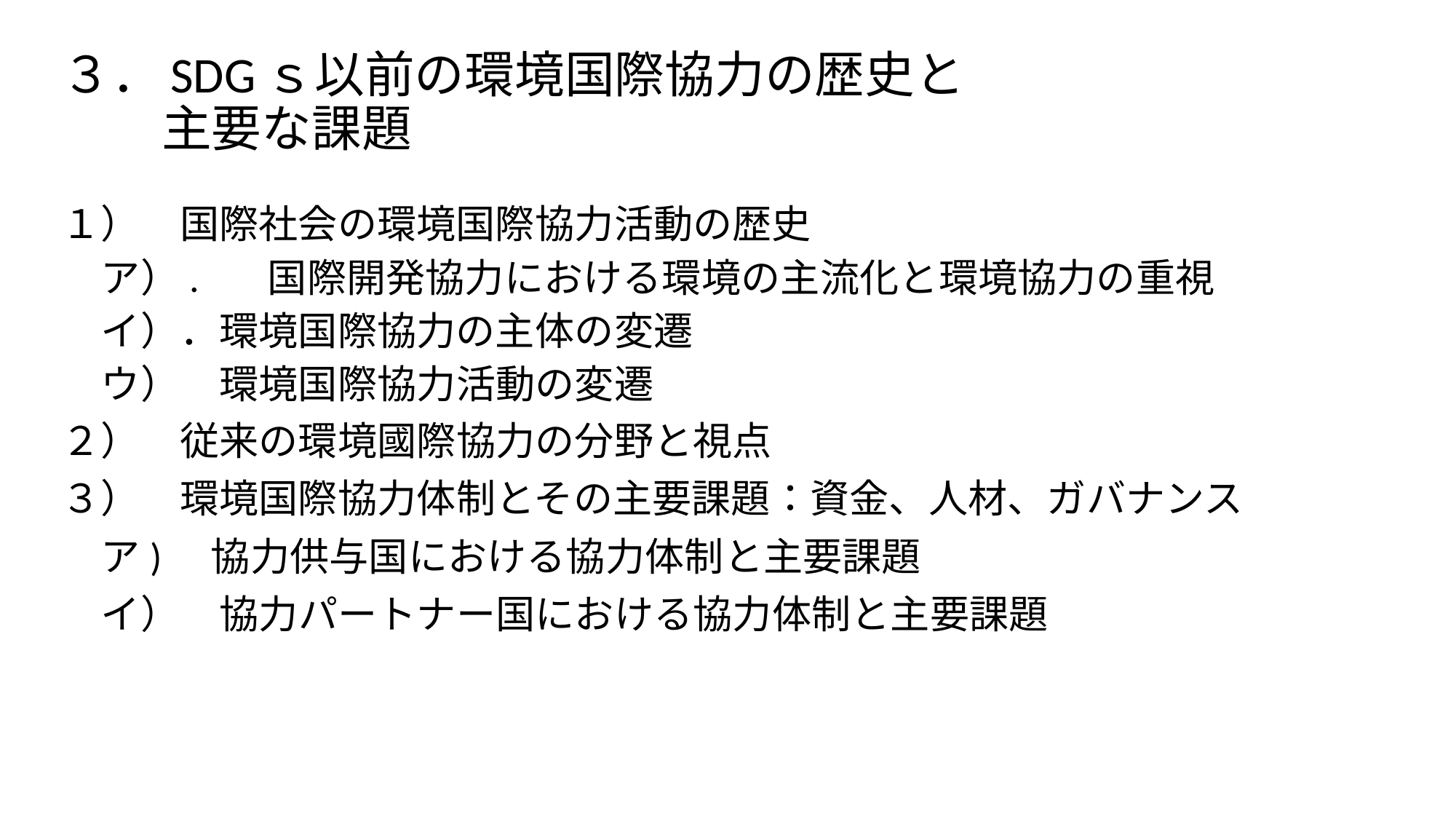

# ３．SDGｓ以前の環境国際協力の歴史と 　　主要な課題
１）　国際社会の環境国際協力活動の歴史
　ア）.	国際開発協力における環境の主流化と環境協力の重視
　イ）．環境国際協力の主体の変遷
　ウ）　環境国際協力活動の変遷
２）　従来の環境國際協力の分野と視点
３）　環境国際協力体制とその主要課題：資金、人材、ガバナンス
　ア)　協力供与国における協力体制と主要課題
　イ）　協力パートナー国における協力体制と主要課題